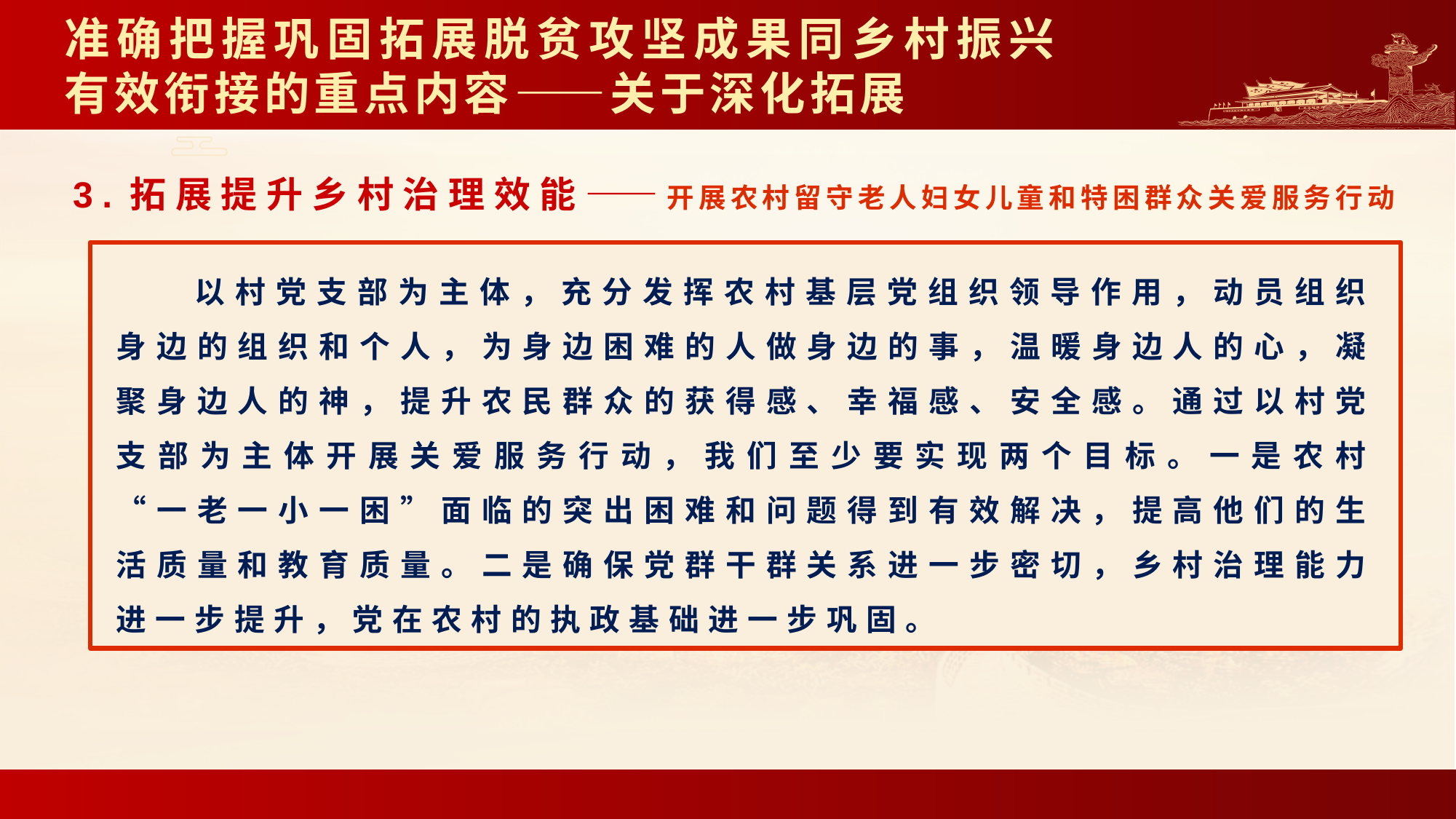

# 准确把握巩固拓展脱贫攻坚成果同乡村振兴有效衔接的重点内容——关于深化拓展
3.拓展提升乡村治理效能——开展农村留守老人妇女儿童和特困群众关爱服务行动
以村党支部为主体，充分发挥农村基层党组织领导作用，动员组织身边的组织和个人，为身边困难的人做身边的事，温暖身边人的心，凝聚身边人的神，提升农民群众的获得感、幸福感、安全感。通过以村党支部为主体开展关爱服务行动，我们至少要实现两个目标。一是农村“一老一小一困”面临的突出困难和问题得到有效解决，提高他们的生活质量和教育质量。二是确保党群干群关系进一步密切，乡村治理能力进一步提升，党在农村的执政基础进一步巩固。